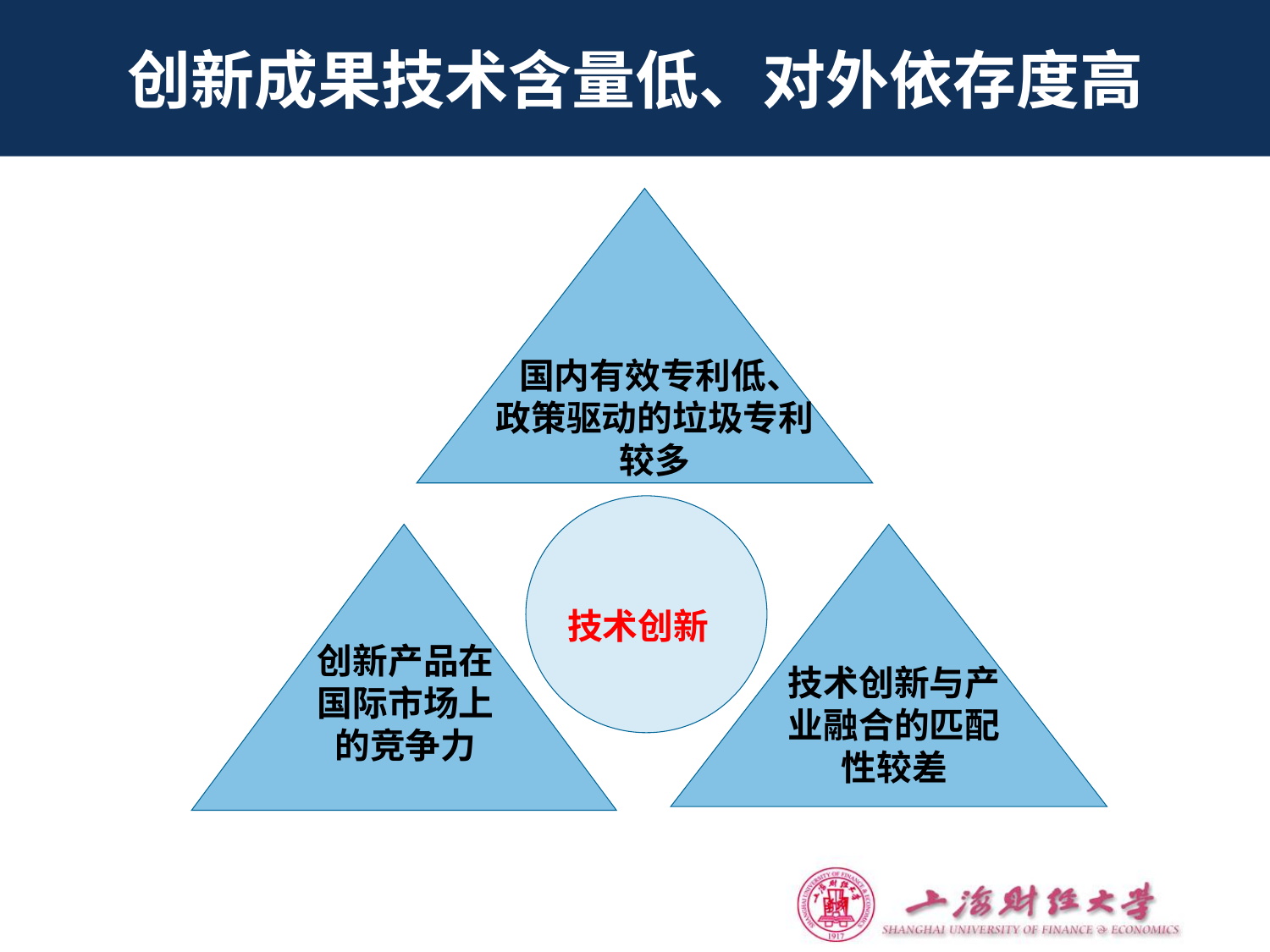

# 创新成果技术含量低、对外依存度高

 国内有效专利低、
政策驱动的垃圾专利较多

技术创新

创新产品在国际市场上的竞争力
技术创新与产业融合的匹配性较差